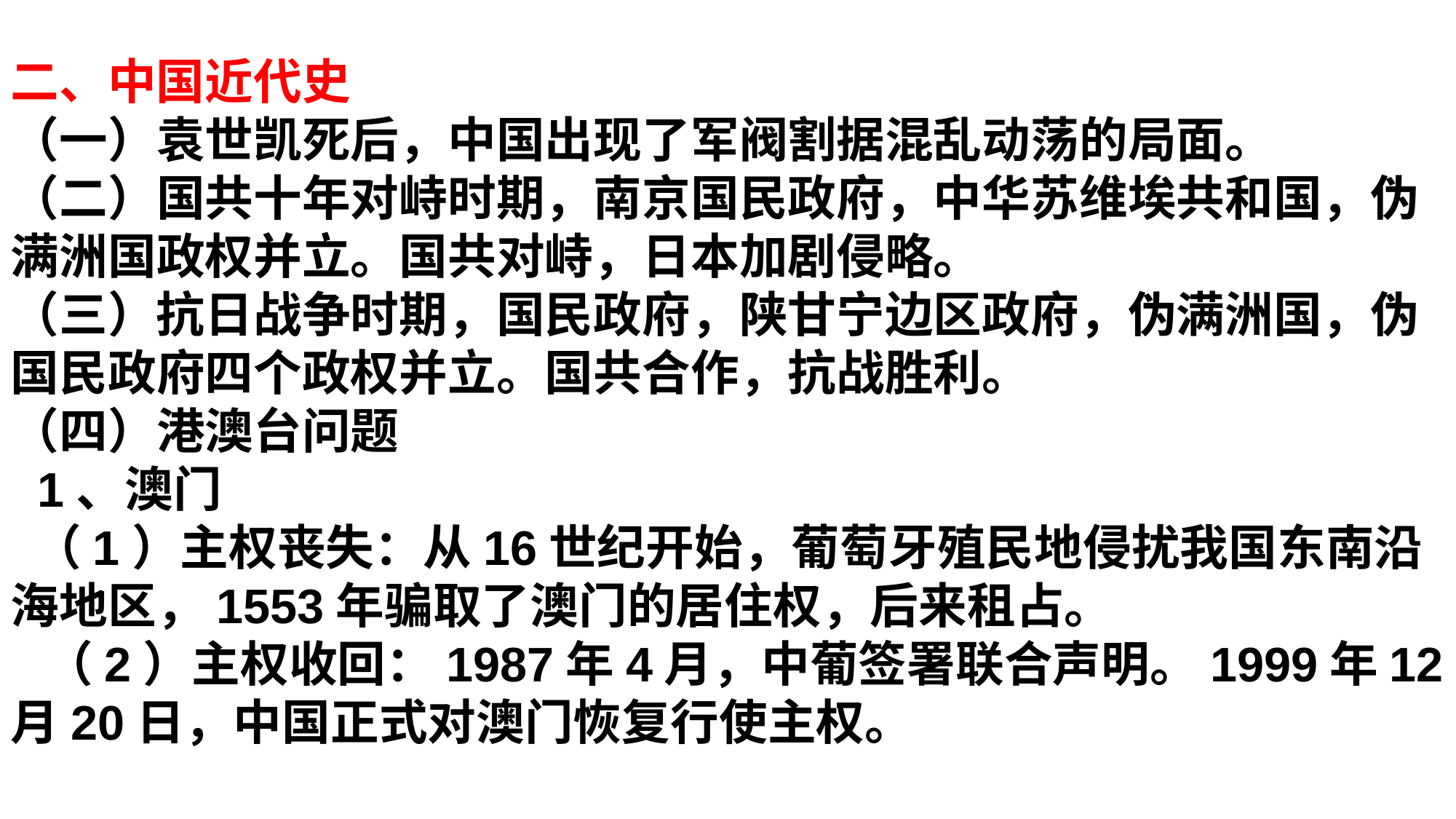

二、中国近代史
（一）袁世凯死后，中国出现了军阀割据混乱动荡的局面。
（二）国共十年对峙时期，南京国民政府，中华苏维埃共和国，伪满洲国政权并立。国共对峙，日本加剧侵略。
（三）抗日战争时期，国民政府，陕甘宁边区政府，伪满洲国，伪国民政府四个政权并立。国共合作，抗战胜利。
（四）港澳台问题
  1、澳门
  （1）主权丧失：从16世纪开始，葡萄牙殖民地侵扰我国东南沿海地区，1553年骗取了澳门的居住权，后来租占。
  （2）主权收回：1987年4月，中葡签署联合声明。1999年12月20日，中国正式对澳门恢复行使主权。